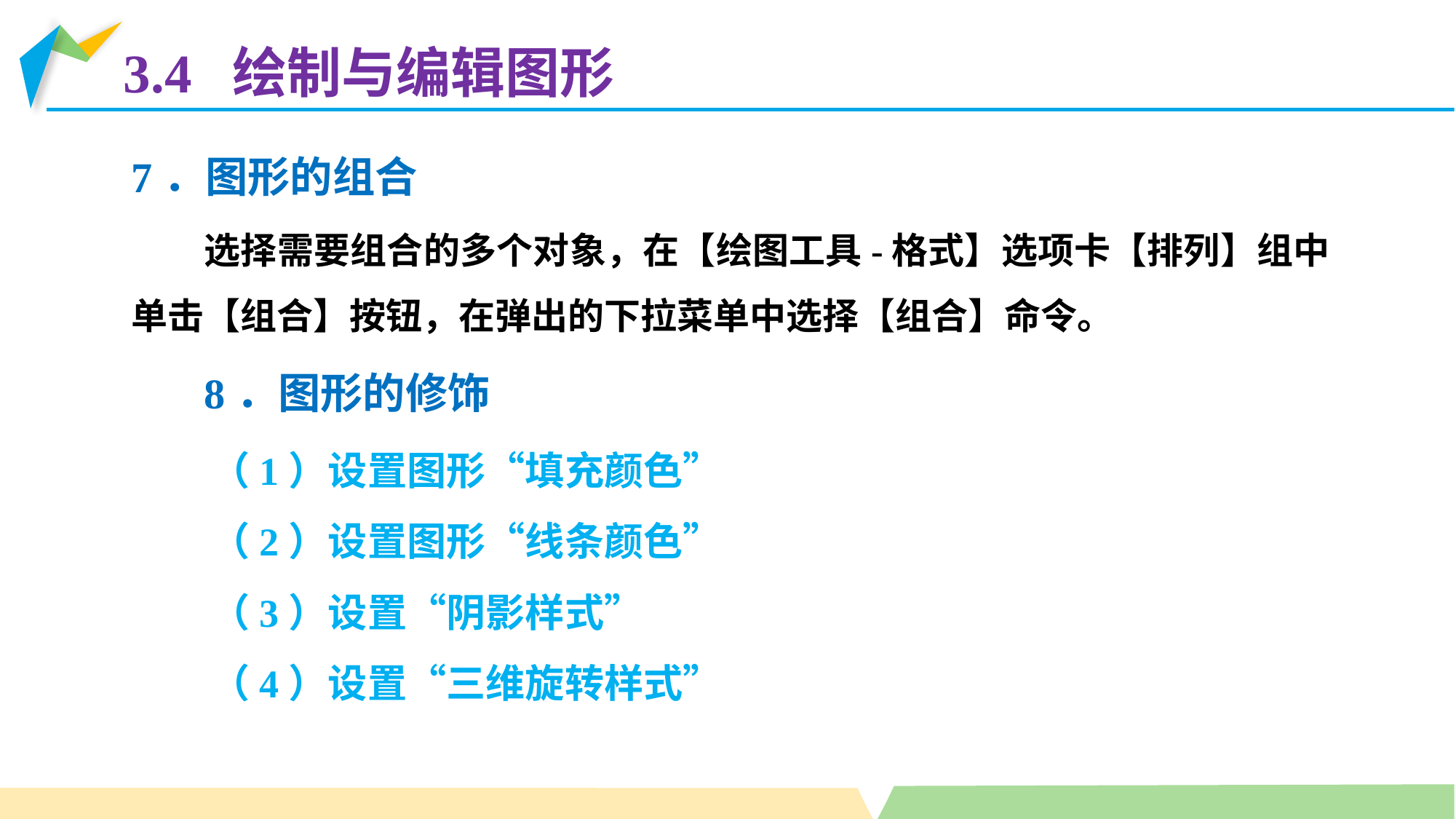

3.4  绘制与编辑图形
7．图形的组合
选择需要组合的多个对象，在【绘图工具-格式】选项卡【排列】组中单击【组合】按钮，在弹出的下拉菜单中选择【组合】命令。
8．图形的修饰
（1）设置图形“填充颜色”
（2）设置图形“线条颜色”
（3）设置“阴影样式”
（4）设置“三维旋转样式”